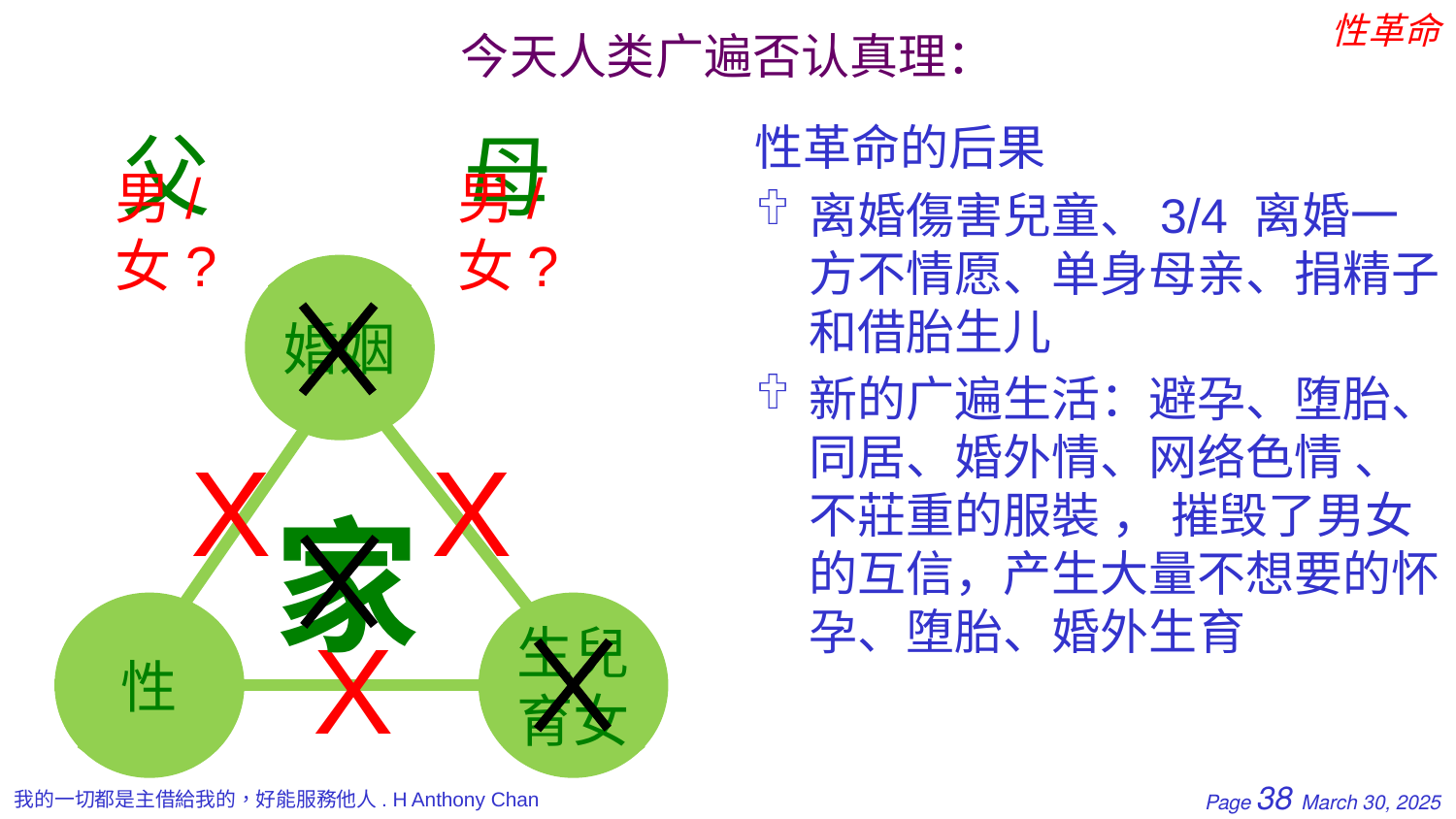

# 今天人类广遍否认真理：
性革命

性革命的后果
离婚傷害兒童、3/4 离婚一方不情愿、单身母亲、捐精子和借胎生儿
新的广遍生活：避孕、堕胎、同居、婚外情、网络色情 、不莊重的服裝 ， 摧毁了男女的互信，产生大量不想要的怀孕、堕胎、婚外生育
父
母
男/女?
男/女?
婚姻
X
X
家
性
生兒育女
X